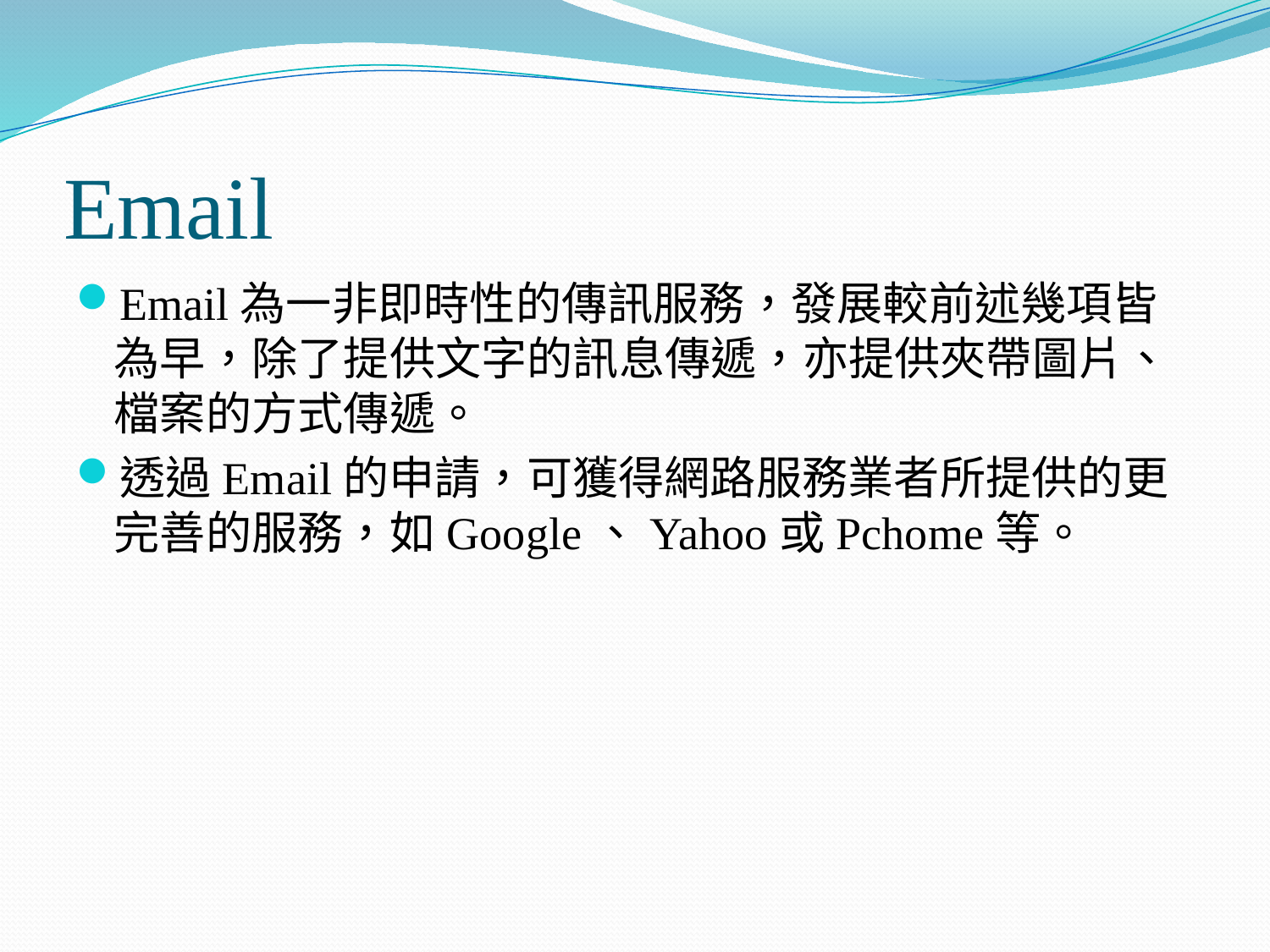

# Email
Email為一非即時性的傳訊服務，發展較前述幾項皆為早，除了提供文字的訊息傳遞，亦提供夾帶圖片、檔案的方式傳遞。
透過Email的申請，可獲得網路服務業者所提供的更完善的服務，如Google、Yahoo或Pchome等。